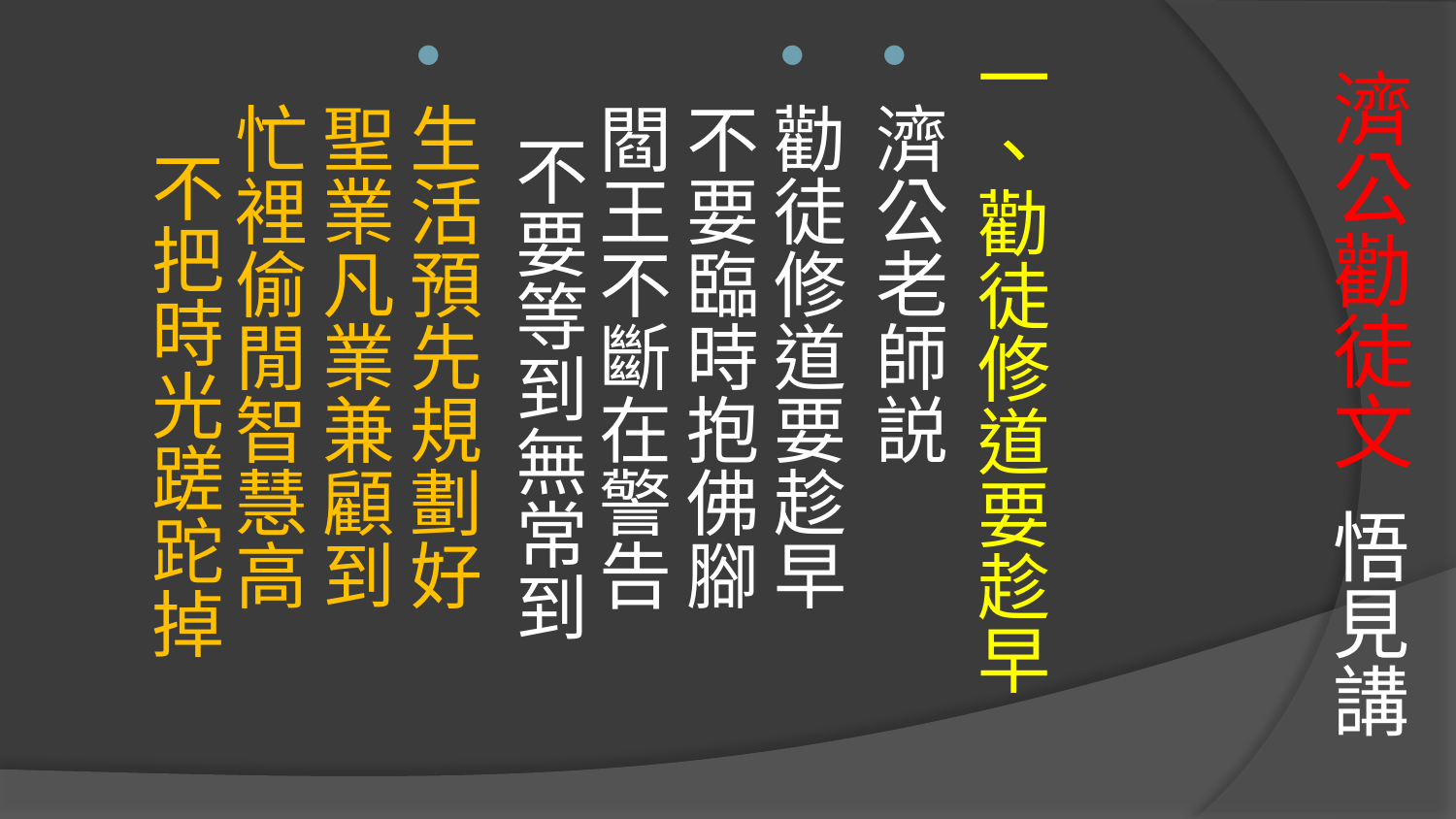

# 濟公勸徒文  悟見講
一、勸徒修道要趁早
濟公老師説
勸徒修道要趁早　   不要臨時抱佛腳
閻王不斷在警告　         不要等到無常到
生活預先規劃好　       聖業凡業兼顧到
忙裡偷閒智慧高　          不把時光蹉跎掉